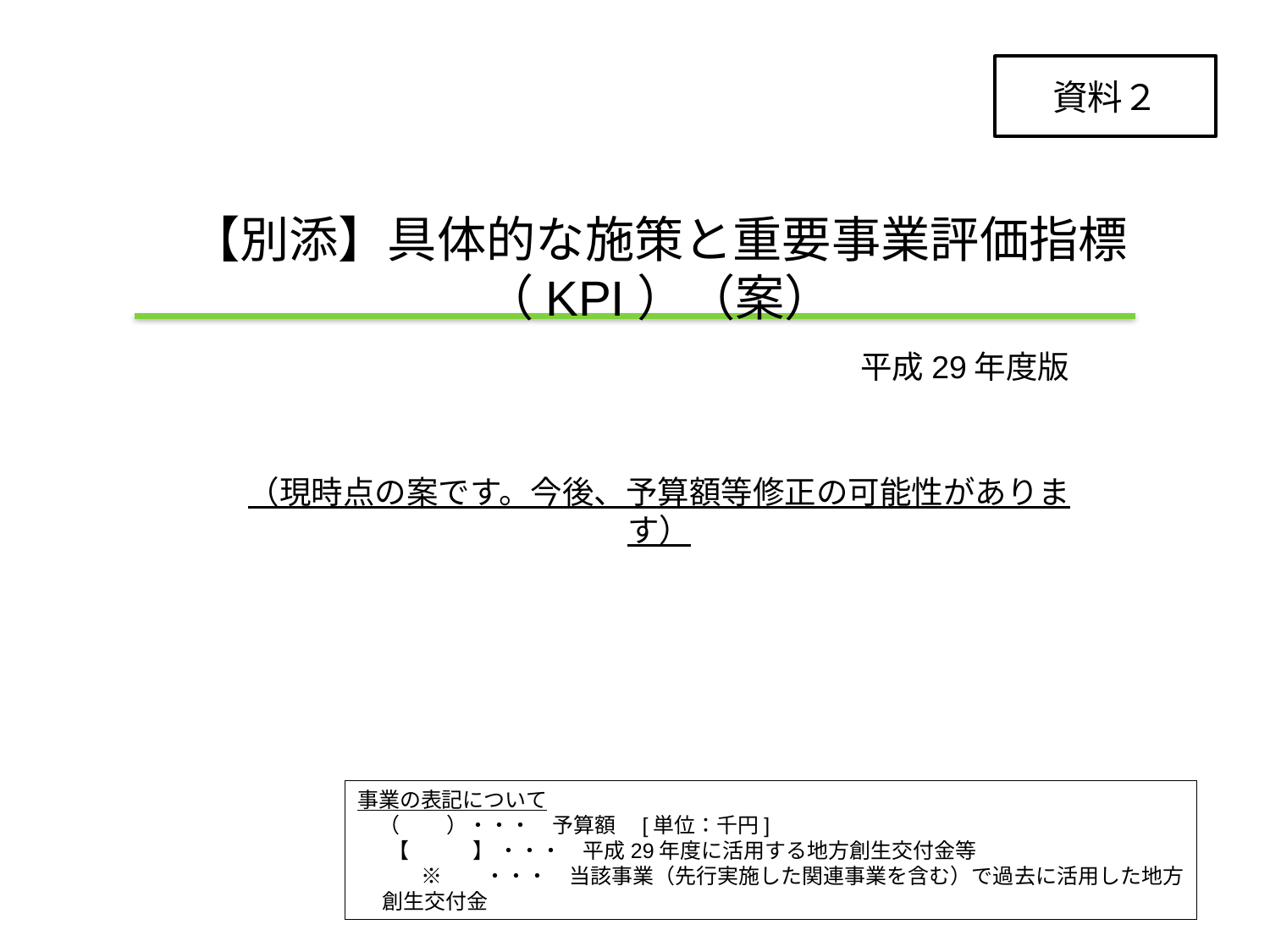

資料２
【別添】具体的な施策と重要事業評価指標（KPI）（案）
平成29年度版
（現時点の案です。今後、予算額等修正の可能性があります）
事業の表記について
　（　　 ）・・・　予算額　[単位：千円]
 　【　　　】 ・・・　平成29年度に活用する地方創生交付金等
　　　※　　・・・　当該事業（先行実施した関連事業を含む）で過去に活用した地方創生交付金